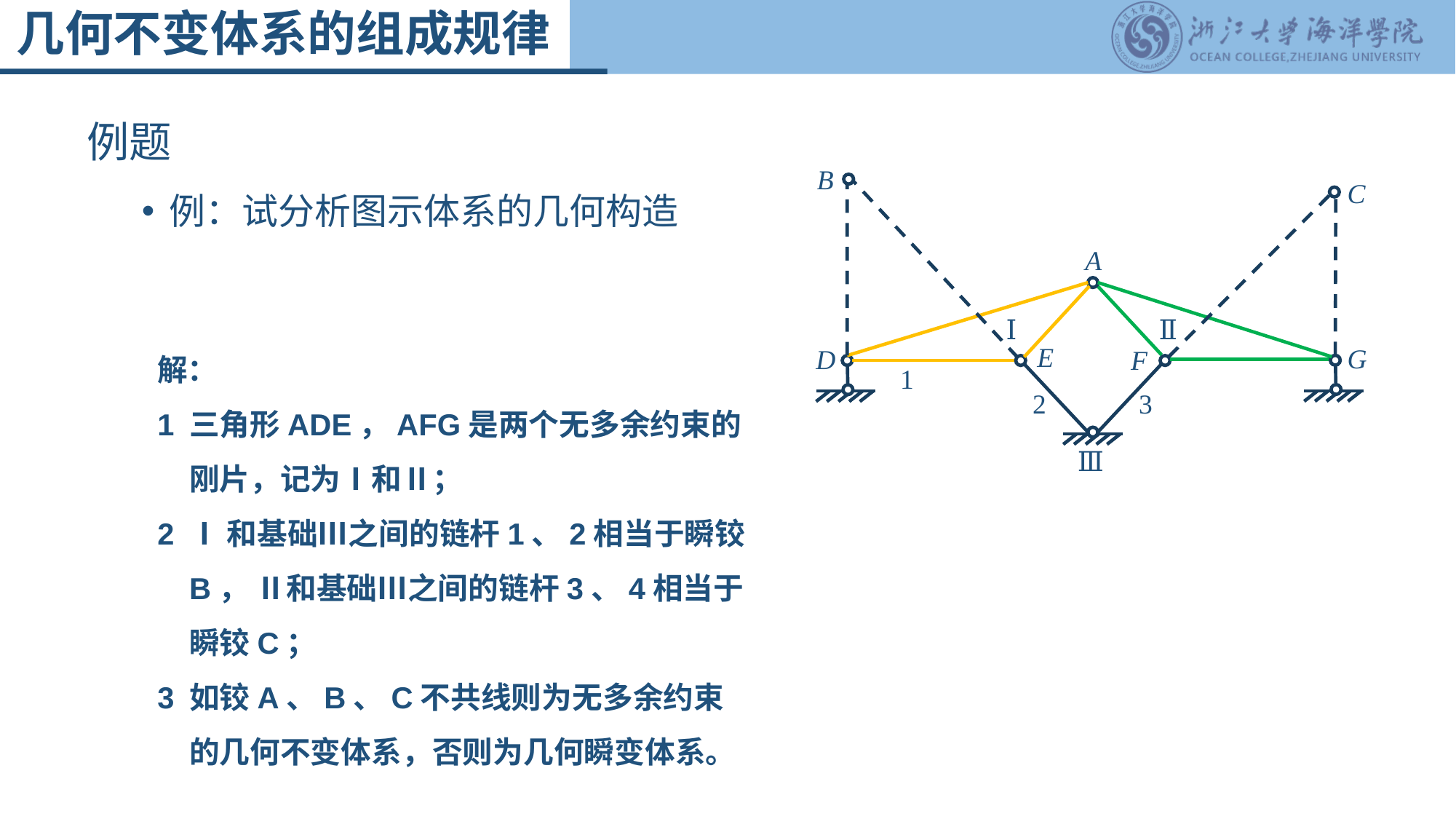

几何不变体系的组成规律
例题
例：试分析图示体系的几何构造
B
C

A

Ⅰ
Ⅱ
E
G
D
F

1
3
2

Ⅲ
解：
三角形ADE，AFG是两个无多余约束的刚片，记为Ⅰ和Ⅱ；
Ⅰ和基础Ⅲ之间的链杆1、2相当于瞬铰B， Ⅱ和基础Ⅲ之间的链杆3、4相当于瞬铰C；
如铰A、B、C不共线则为无多余约束的几何不变体系，否则为几何瞬变体系。